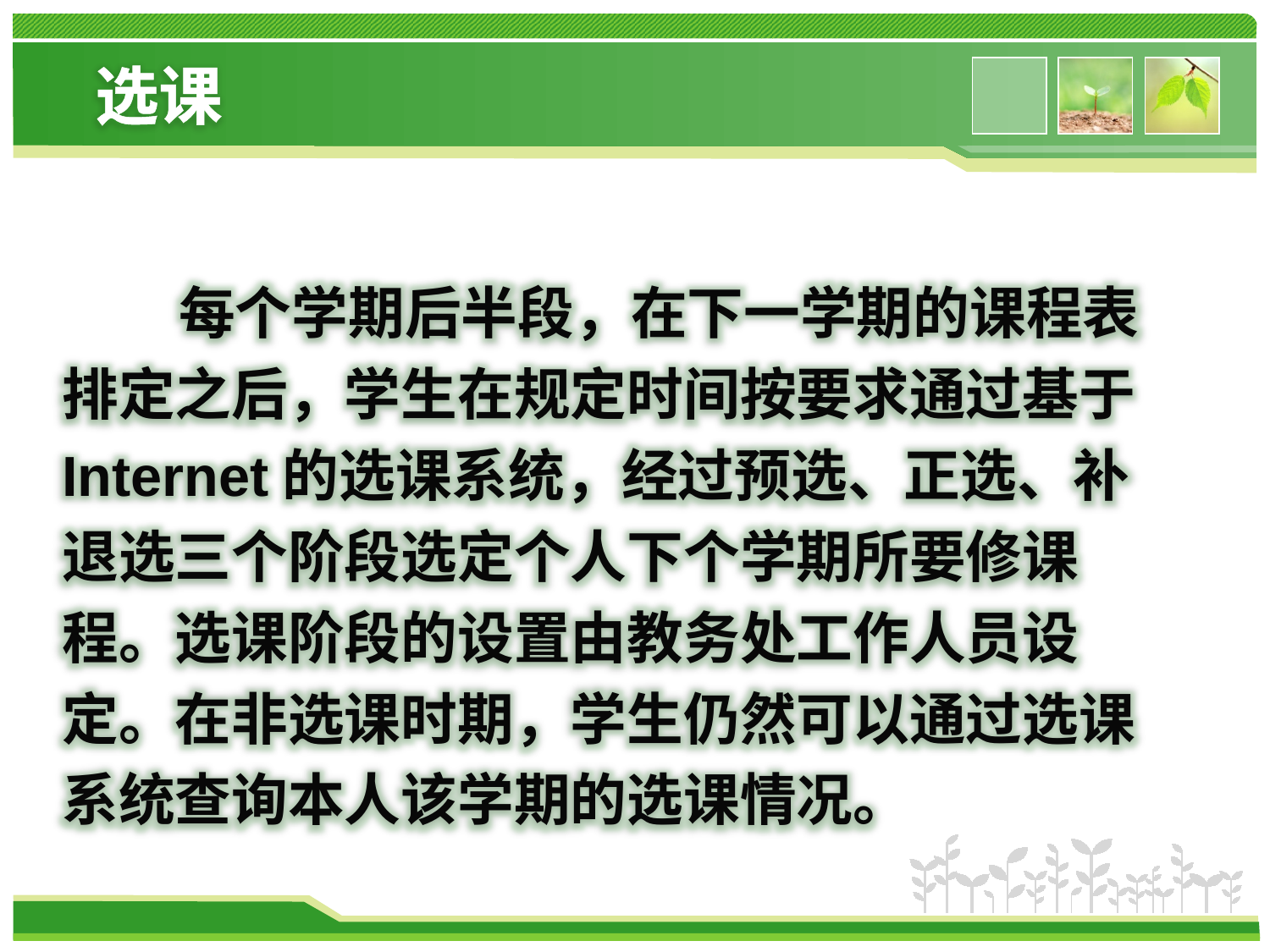

选课
        每个学期后半段，在下一学期的课程表排定之后，学生在规定时间按要求通过基于Internet的选课系统，经过预选、正选、补退选三个阶段选定个人下个学期所要修课程。选课阶段的设置由教务处工作人员设定。在非选课时期，学生仍然可以通过选课系统查询本人该学期的选课情况。